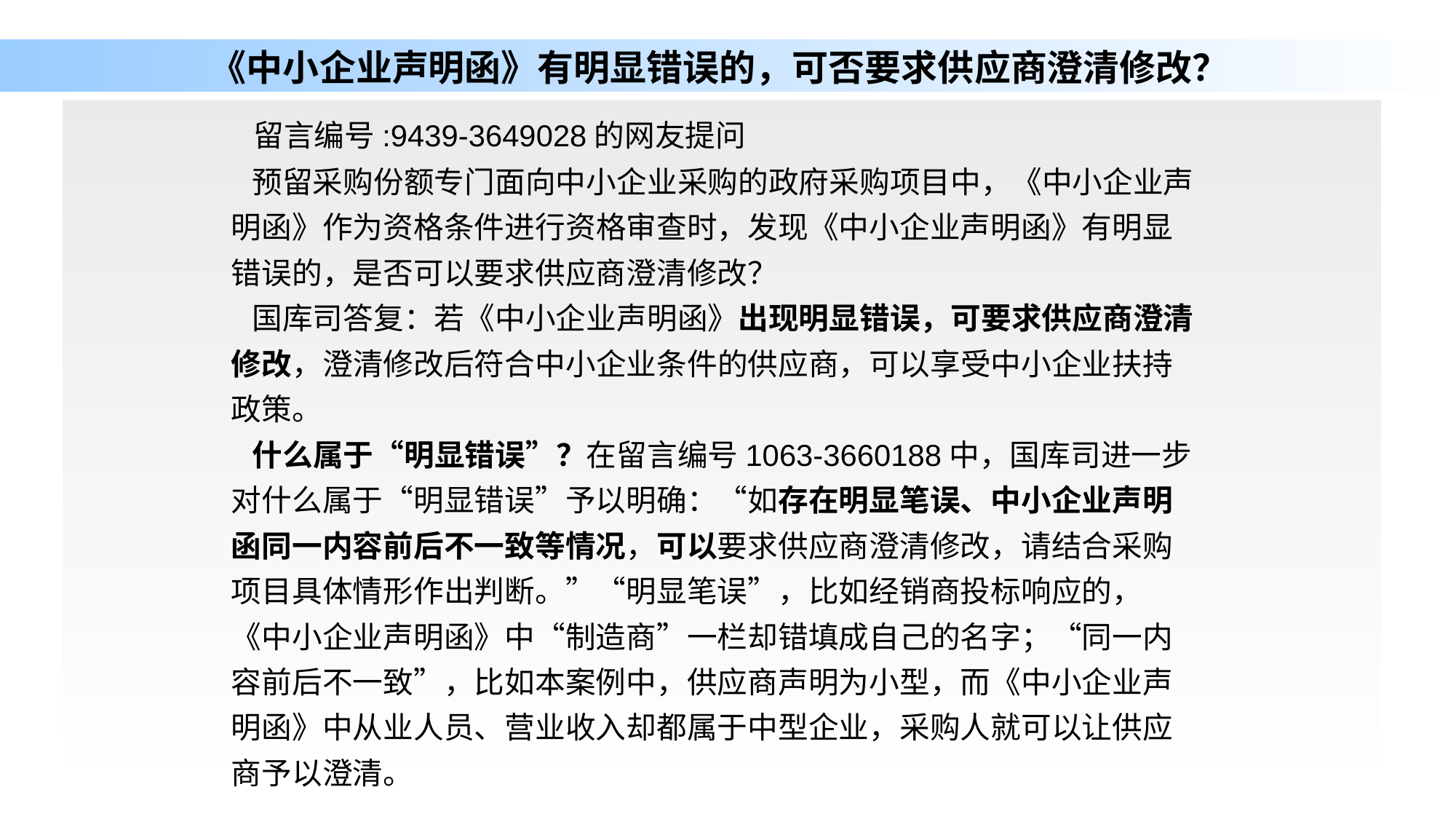

# 《中小企业声明函》有明显错误的，可否要求供应商澄清修改？
  留言编号:9439-3649028的网友提问
  预留采购份额专门面向中小企业采购的政府采购项目中，《中小企业声明函》作为资格条件进行资格审查时，发现《中小企业声明函》有明显错误的，是否可以要求供应商澄清修改？
  国库司答复：若《中小企业声明函》出现明显错误，可要求供应商澄清修改，澄清修改后符合中小企业条件的供应商，可以享受中小企业扶持政策。
  什么属于“明显错误”？在留言编号1063-3660188中，国库司进一步对什么属于“明显错误”予以明确：“如存在明显笔误、中小企业声明函同一内容前后不一致等情况，可以要求供应商澄清修改，请结合采购项目具体情形作出判断。”“明显笔误”，比如经销商投标响应的，《中小企业声明函》中“制造商”一栏却错填成自己的名字；“同一内容前后不一致”，比如本案例中，供应商声明为小型，而《中小企业声明函》中从业人员、营业收入却都属于中型企业，采购人就可以让供应商予以澄清。